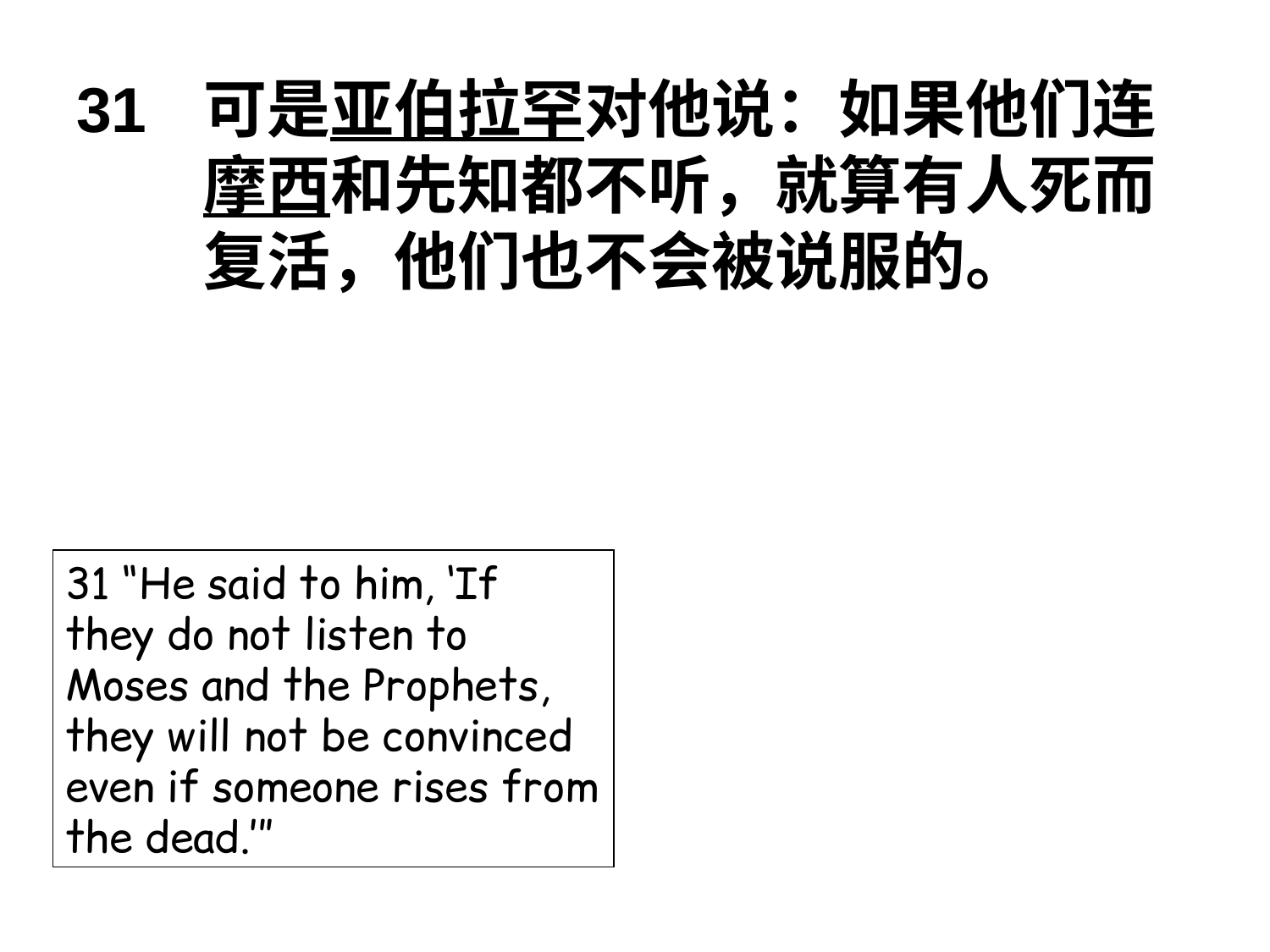

# 31 	可是亚伯拉罕对他说：如果他们连	摩西和先知都不听，就算有人死而	复活，他们也不会被说服的。

31 “He said to him, ‘If they do not listen to Moses and the Prophets, they will not be convinced even if someone rises from the dead.’”